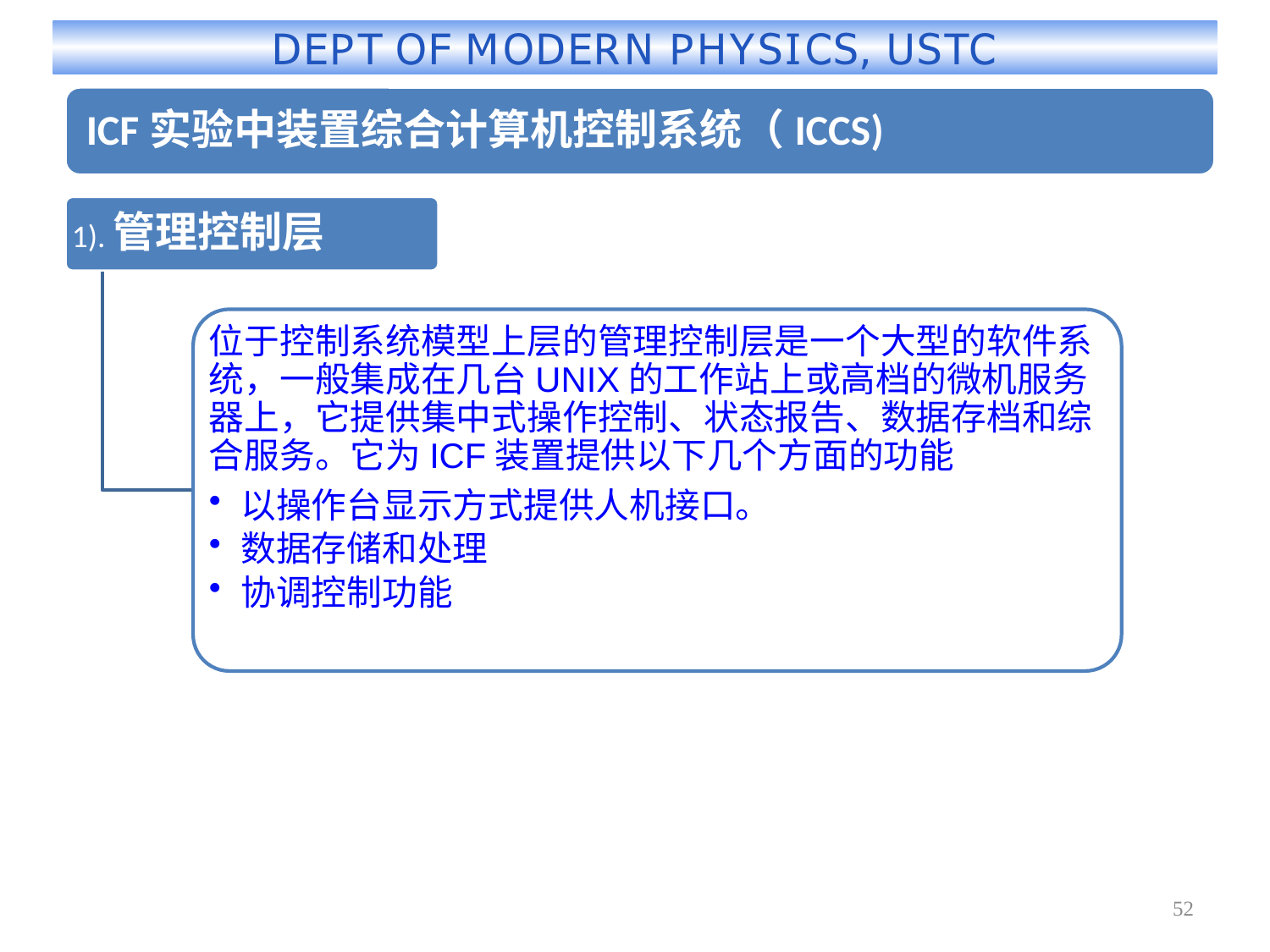

ICF实验中装置综合计算机控制系统（ICCS)
1).管理控制层
位于控制系统模型上层的管理控制层是一个大型的软件系统，一般集成在几台UNIX的工作站上或高档的微机服务器上，它提供集中式操作控制、状态报告、数据存档和综合服务。它为ICF装置提供以下几个方面的功能
以操作台显示方式提供人机接口。
数据存储和处理
协调控制功能

52